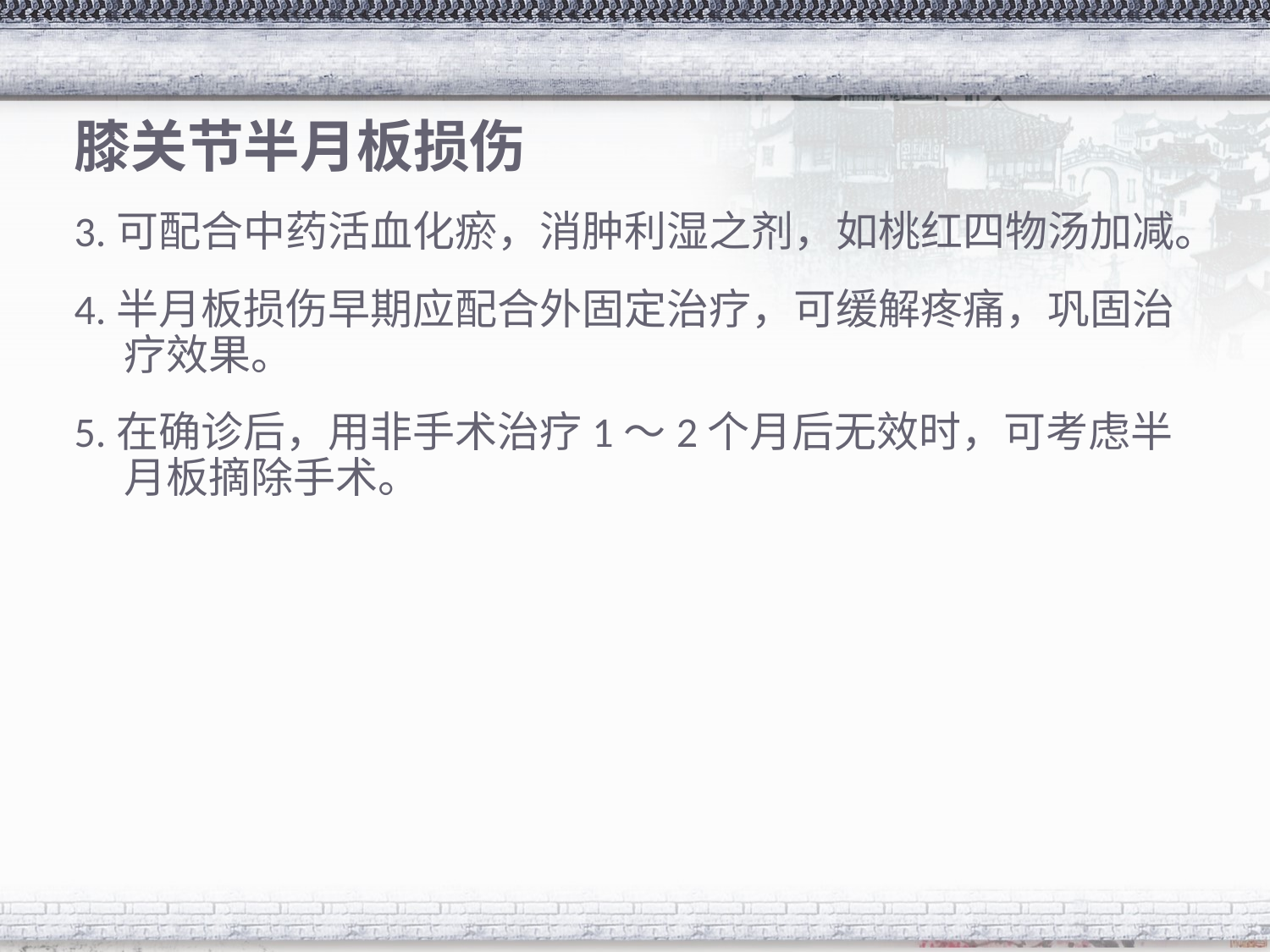

# 膝关节半月板损伤
3.可配合中药活血化瘀，消肿利湿之剂，如桃红四物汤加减。
4.半月板损伤早期应配合外固定治疗，可缓解疼痛，巩固治疗效果。
5.在确诊后，用非手术治疗1～2个月后无效时，可考虑半月板摘除手术。